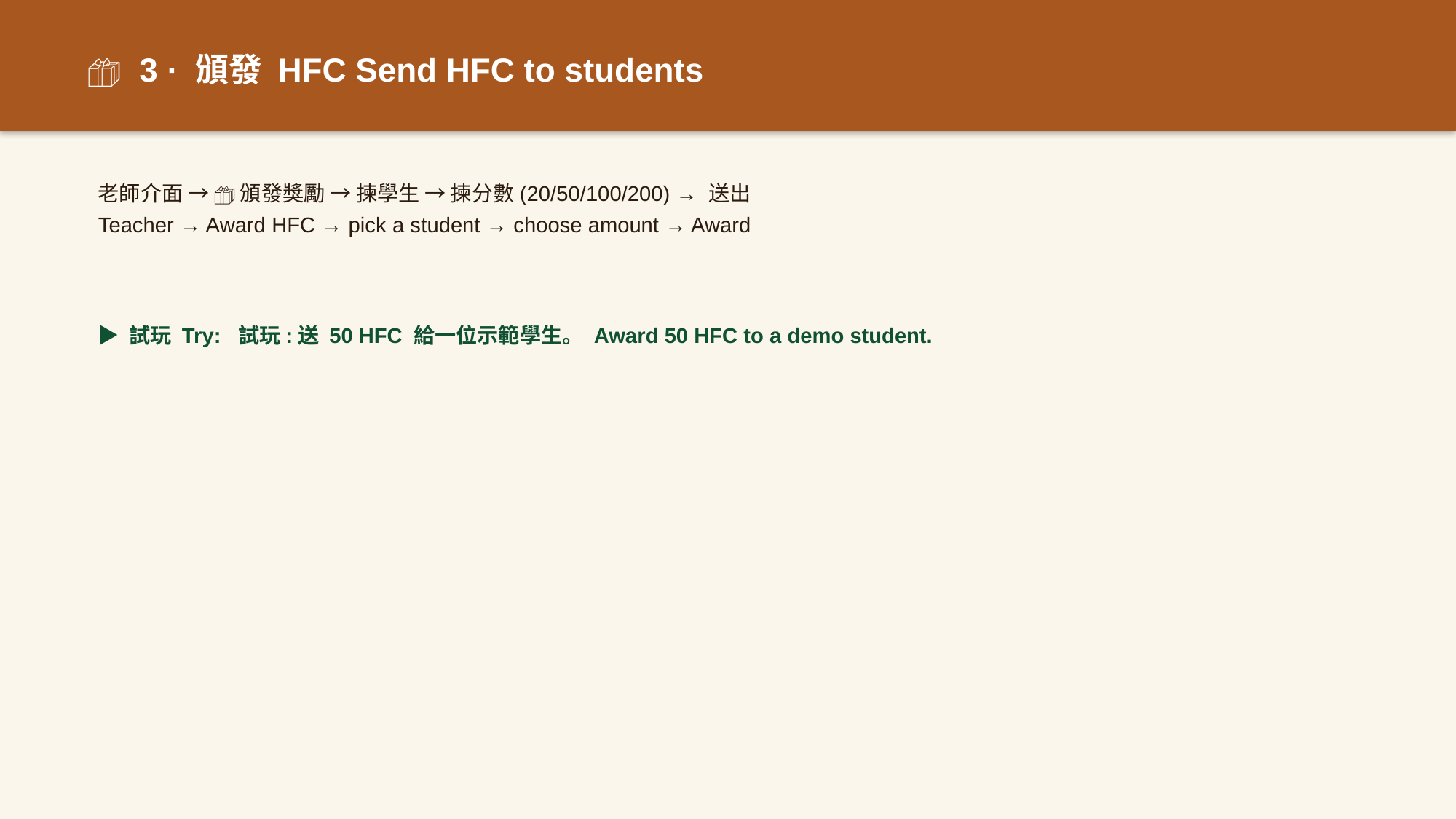

🎁  3 · 頒發 HFC Send HFC to students
老師介面 → 🎁 頒發獎勵 → 揀學生 → 揀分數(20/50/100/200) → 送出
Teacher → Award HFC → pick a student → choose amount → Award
▶ 試玩 Try:  試玩:送 50 HFC 給一位示範學生。 Award 50 HFC to a demo student.